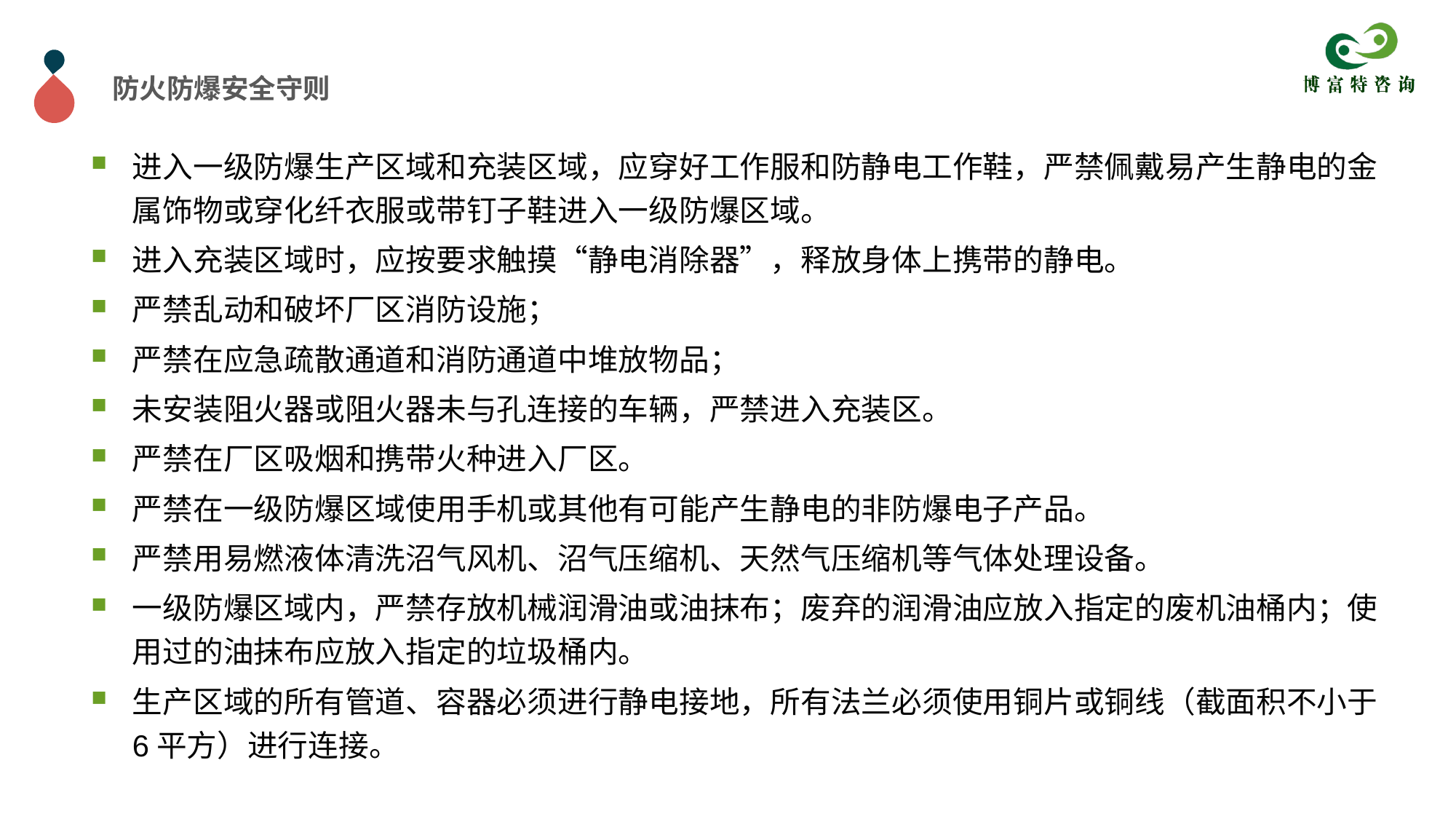

防火防爆安全守则
进入一级防爆生产区域和充装区域，应穿好工作服和防静电工作鞋，严禁佩戴易产生静电的金属饰物或穿化纤衣服或带钉子鞋进入一级防爆区域。
进入充装区域时，应按要求触摸“静电消除器”，释放身体上携带的静电。
严禁乱动和破坏厂区消防设施；
严禁在应急疏散通道和消防通道中堆放物品；
未安装阻火器或阻火器未与孔连接的车辆，严禁进入充装区。
严禁在厂区吸烟和携带火种进入厂区。
严禁在一级防爆区域使用手机或其他有可能产生静电的非防爆电子产品。
严禁用易燃液体清洗沼气风机、沼气压缩机、天然气压缩机等气体处理设备。
一级防爆区域内，严禁存放机械润滑油或油抹布；废弃的润滑油应放入指定的废机油桶内；使用过的油抹布应放入指定的垃圾桶内。
生产区域的所有管道、容器必须进行静电接地，所有法兰必须使用铜片或铜线（截面积不小于6平方）进行连接。